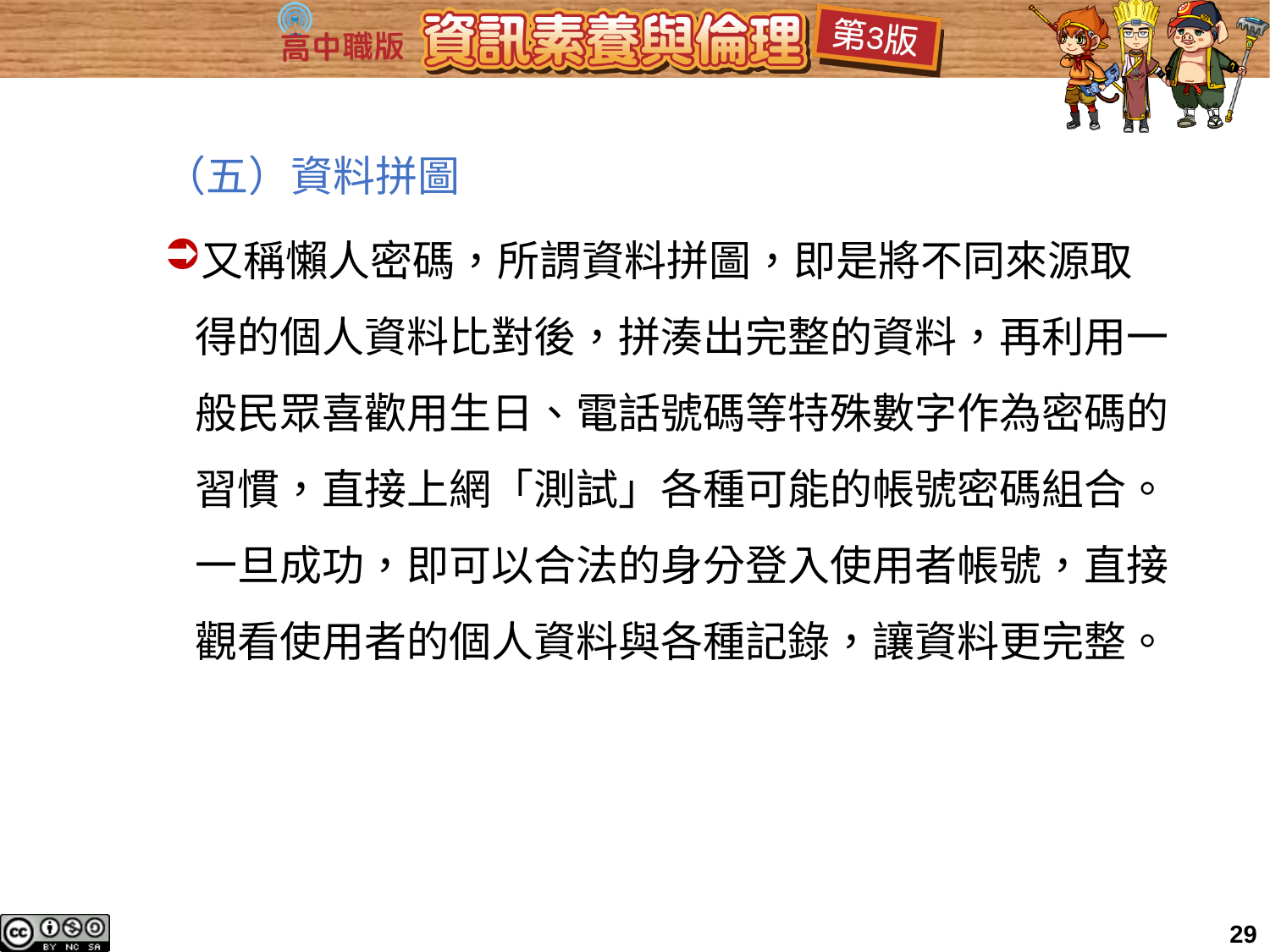

（五）資料拼圖
又稱懶人密碼，所謂資料拼圖，即是將不同來源取得的個人資料比對後，拼湊出完整的資料，再利用一般民眾喜歡用生日、電話號碼等特殊數字作為密碼的習慣，直接上網「測試」各種可能的帳號密碼組合。一旦成功，即可以合法的身分登入使用者帳號，直接觀看使用者的個人資料與各種記錄，讓資料更完整。
29